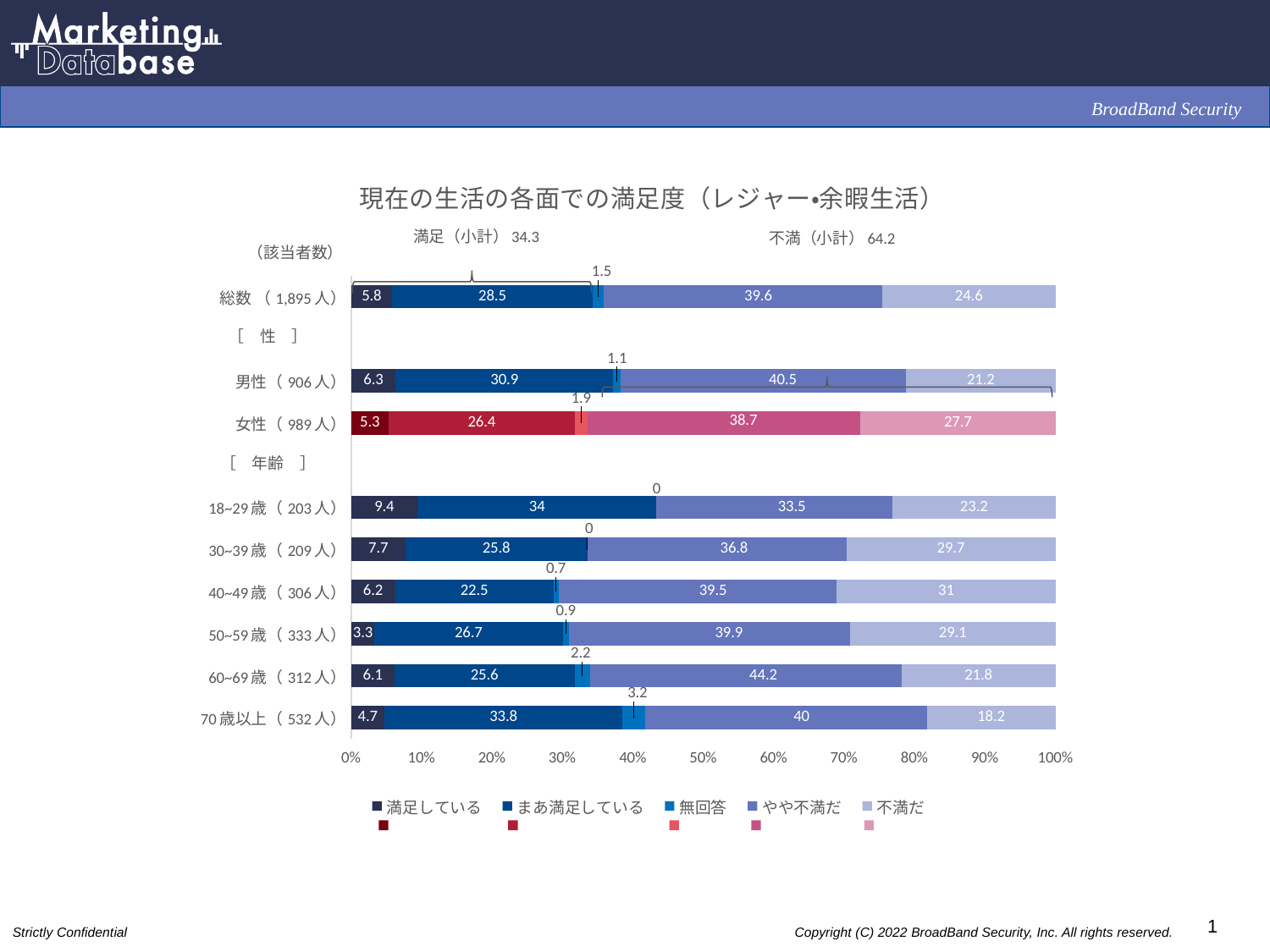

### Chart: 現在の生活の各面での満足度（レジャー・余暇生活）

| Category | 満足している | まあ満足している | 無回答 | やや不満だ | 不満だ |
|---|---|---|---|---|---|
| 総数 （1,895人） | 5.8 | 28.5 | 1.5 | 39.6 | 24.6 |
|  | None | None | None | None | None |
| 男性（906人） | 6.3 | 30.9 | 1.1 | 40.5 | 21.2 |
| 女性（989人） | 5.3 | 26.4 | 1.9 | 38.7 | 27.7 |
|  | None | None | None | None | None |
| 18~29歳（203人） | 9.4 | 34.0 | 0.0 | 33.5 | 23.2 |
| 30~39歳（209人） | 7.7 | 25.8 | 0.0 | 36.8 | 29.7 |
| 40~49歳（306人） | 6.2 | 22.5 | 0.7 | 39.5 | 31.0 |
| 50~59歳（333人） | 3.3 | 26.7 | 0.9 | 39.9 | 29.1 |
| 60~69歳（312人） | 6.1 | 25.6 | 2.2 | 44.2 | 21.8 |
| 70歳以上（532人） | 4.7 | 33.8 | 3.2 | 40.0 | 18.2 |